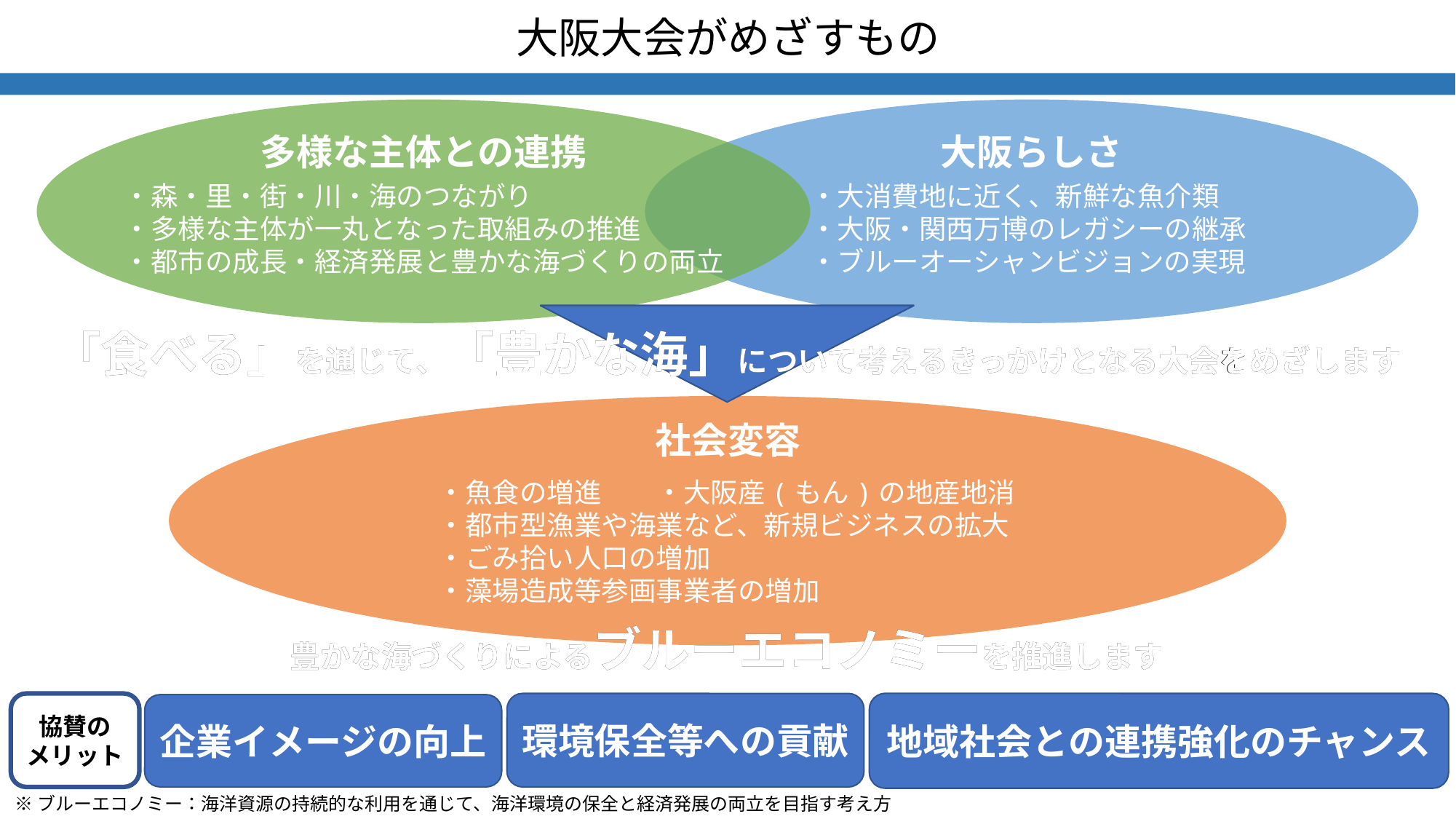

大阪大会がめざすもの

多様な主体との連携

大阪らしさ

・大消費地に近く、新鮮な魚介類
・大阪・関西万博のレガシーの継承
・ブルーオーシャンビジョンの実現
・森・里・街・川・海のつながり
・多様な主体が一丸となった取組みの推進
・都市の成長・経済発展と豊かな海づくりの両立

「食べる」を通じて、「豊かな海」について考えるきっかけとなる大会をめざします
「食べる」を通じて、「豊かな海」について考えるきっかけとなる大会をめざします

社会変容

・魚食の増進　　・大阪産(もん)の地産地消
・都市型漁業や海業など、新規ビジネスの拡大
・ごみ拾い人口の増加
・藻場造成等参画事業者の増加
豊かな海づくりによるブルーエコノミーを推進します
豊かな海づくりによるブルーエコノミーを推進します
協賛の
メリット

環境保全等への貢献
企業イメージの向上
地域社会との連携強化のチャンス
※ブルーエコノミー：海洋資源の持続的な利用を通じて、海洋環境の保全と経済発展の両立を目指す考え方